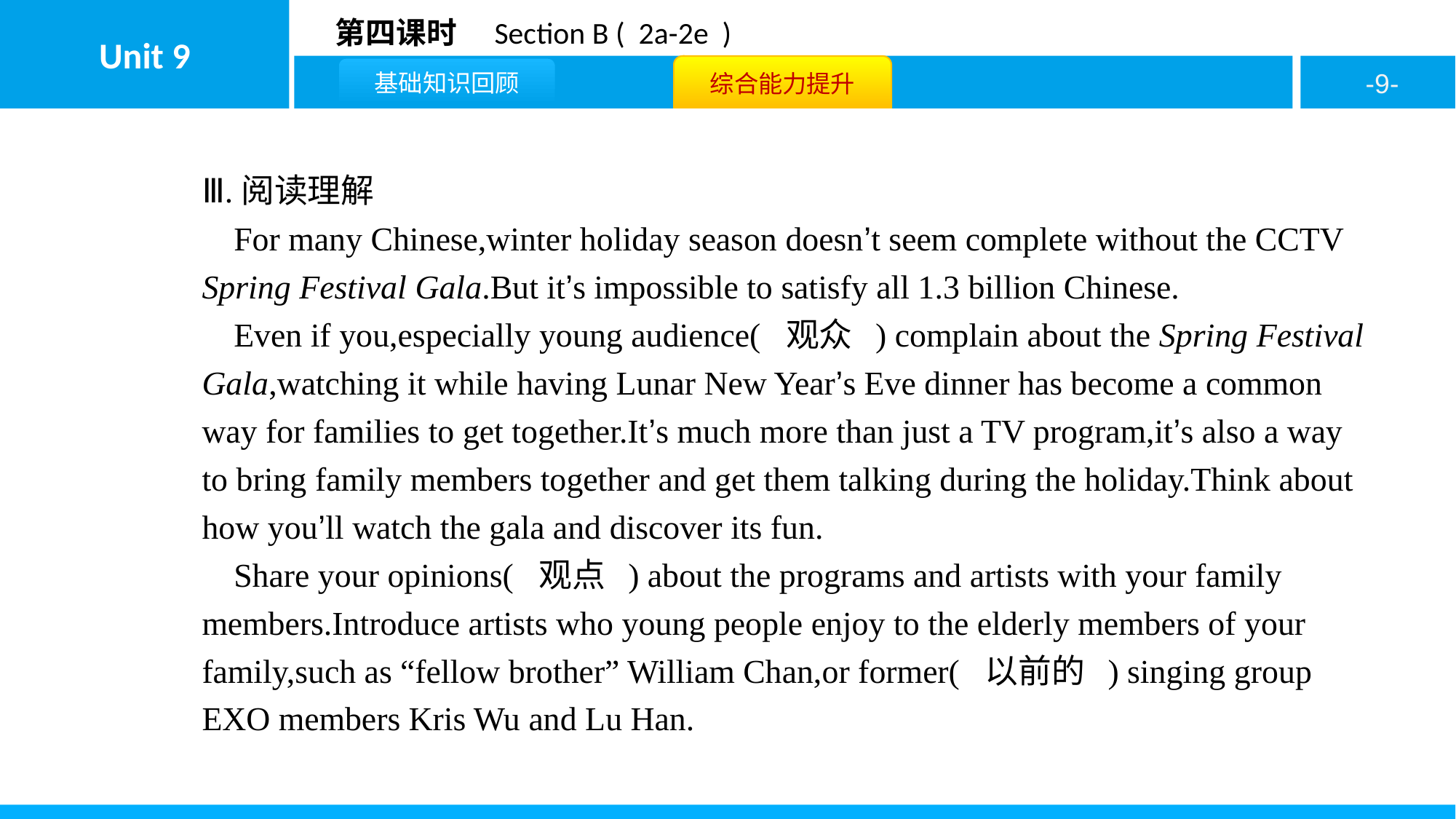

Ⅲ.阅读理解
For many Chinese,winter holiday season doesn’t seem complete without the CCTV Spring Festival Gala.But it’s impossible to satisfy all 1.3 billion Chinese.
Even if you,especially young audience(  观众  ) complain about the Spring Festival Gala,watching it while having Lunar New Year’s Eve dinner has become a common way for families to get together.It’s much more than just a TV program,it’s also a way to bring family members together and get them talking during the holiday.Think about how you’ll watch the gala and discover its fun.
Share your opinions(  观点  ) about the programs and artists with your family members.Introduce artists who young people enjoy to the elderly members of your family,such as “fellow brother” William Chan,or former(  以前的  ) singing group EXO members Kris Wu and Lu Han.